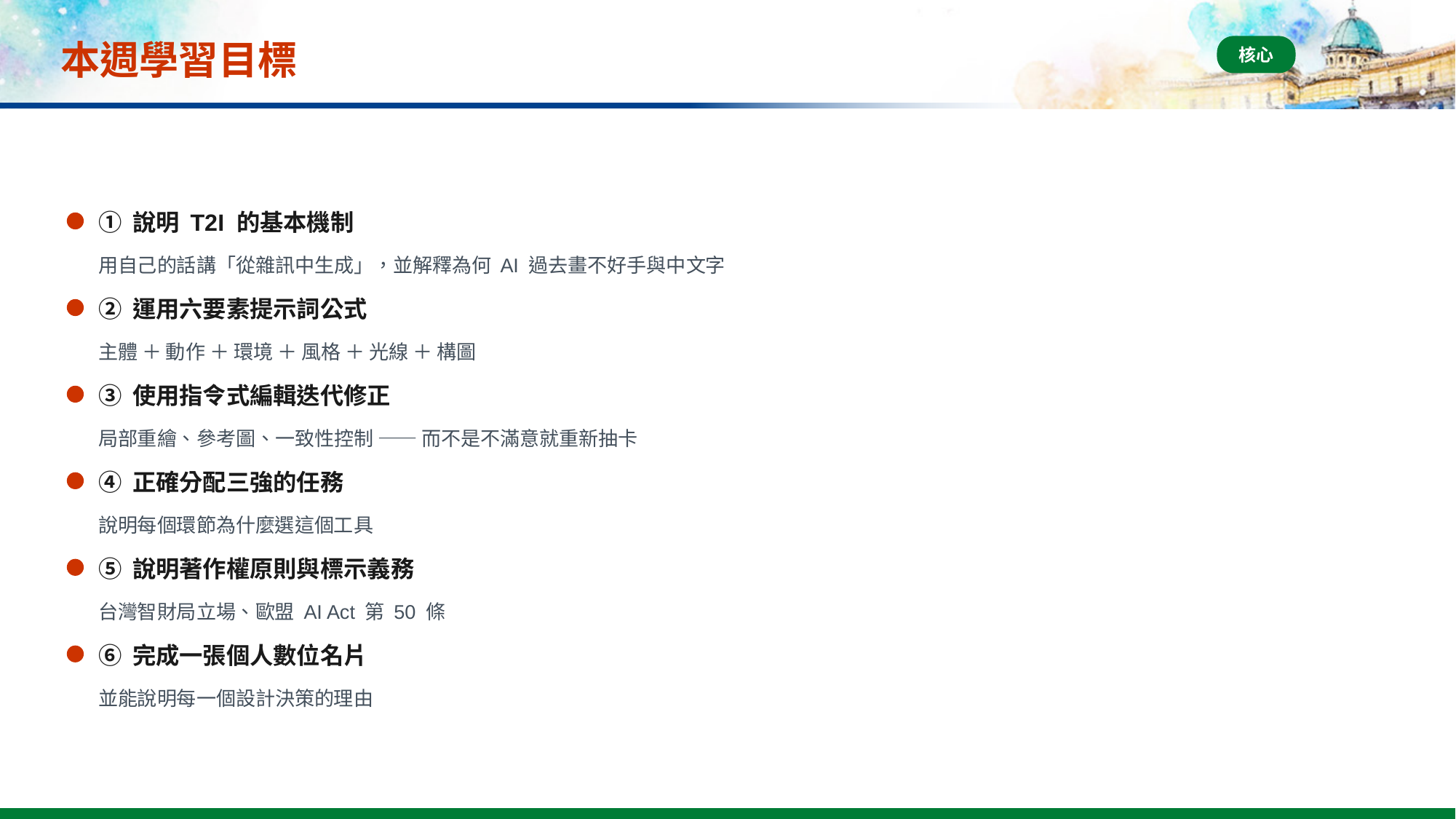

# 本週學習目標
核心
① 說明 T2I 的基本機制

用自己的話講「從雜訊中生成」，並解釋為何 AI 過去畫不好手與中文字
② 運用六要素提示詞公式

主體 ＋ 動作 ＋ 環境 ＋ 風格 ＋ 光線 ＋ 構圖
③ 使用指令式編輯迭代修正

局部重繪、參考圖、一致性控制 —— 而不是不滿意就重新抽卡
④ 正確分配三強的任務

說明每個環節為什麼選這個工具
⑤ 說明著作權原則與標示義務

台灣智財局立場、歐盟 AI Act 第 50 條
⑥ 完成一張個人數位名片

並能說明每一個設計決策的理由